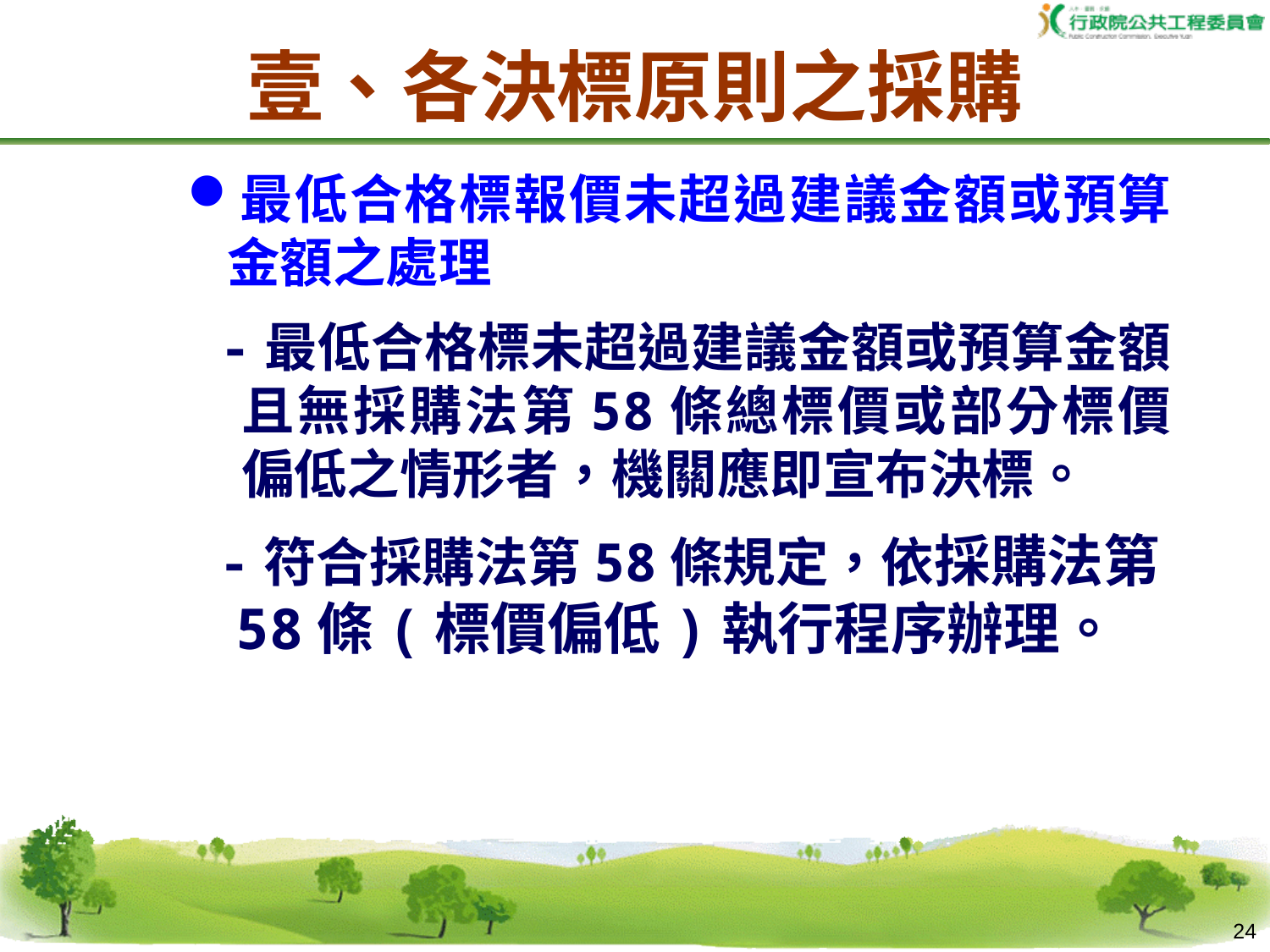

壹、各決標原則之採購
最低合格標報價未超過建議金額或預算金額之處理
 -最低合格標未超過建議金額或預算金額且無採購法第58條總標價或部分標價偏低之情形者，機關應即宣布決標。
 -符合採購法第58條規定，依採購法第58條(標價偏低)執行程序辦理。

24